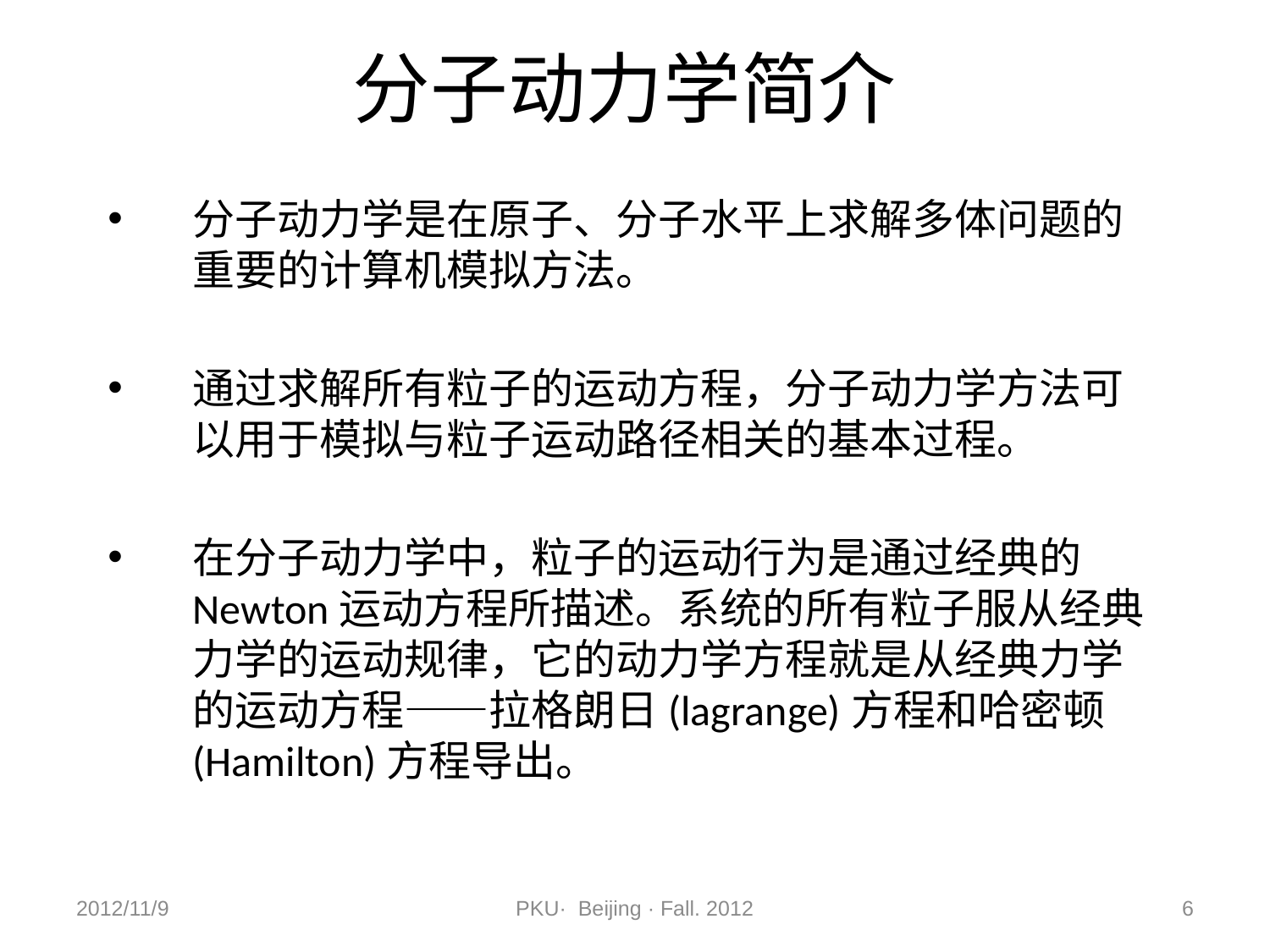

# 分子动力学简介
分子动力学是在原子、分子水平上求解多体问题的重要的计算机模拟方法。

通过求解所有粒子的运动方程，分子动力学方法可以用于模拟与粒子运动路径相关的基本过程。

在分子动力学中，粒子的运动行为是通过经典的Newton运动方程所描述。系统的所有粒子服从经典力学的运动规律，它的动力学方程就是从经典力学的运动方程——拉格朗日(lagrange)方程和哈密顿(Hamilton)方程导出。
2012/11/9
PKU·  Beijing · Fall. 2012
6